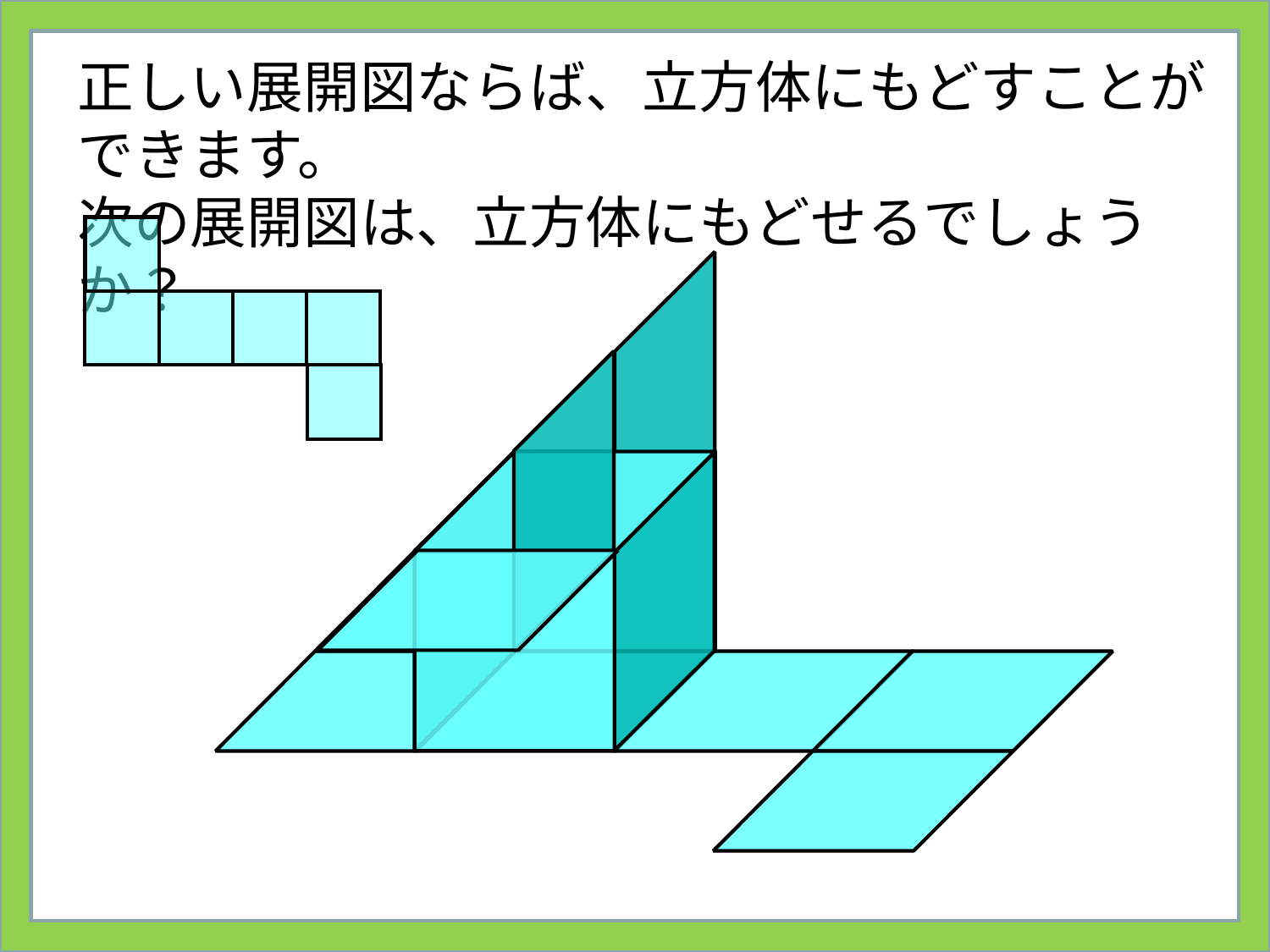

正しい展開図ならば、立方体にもどすことができます。
次の展開図は、立方体にもどせるでしょうか？